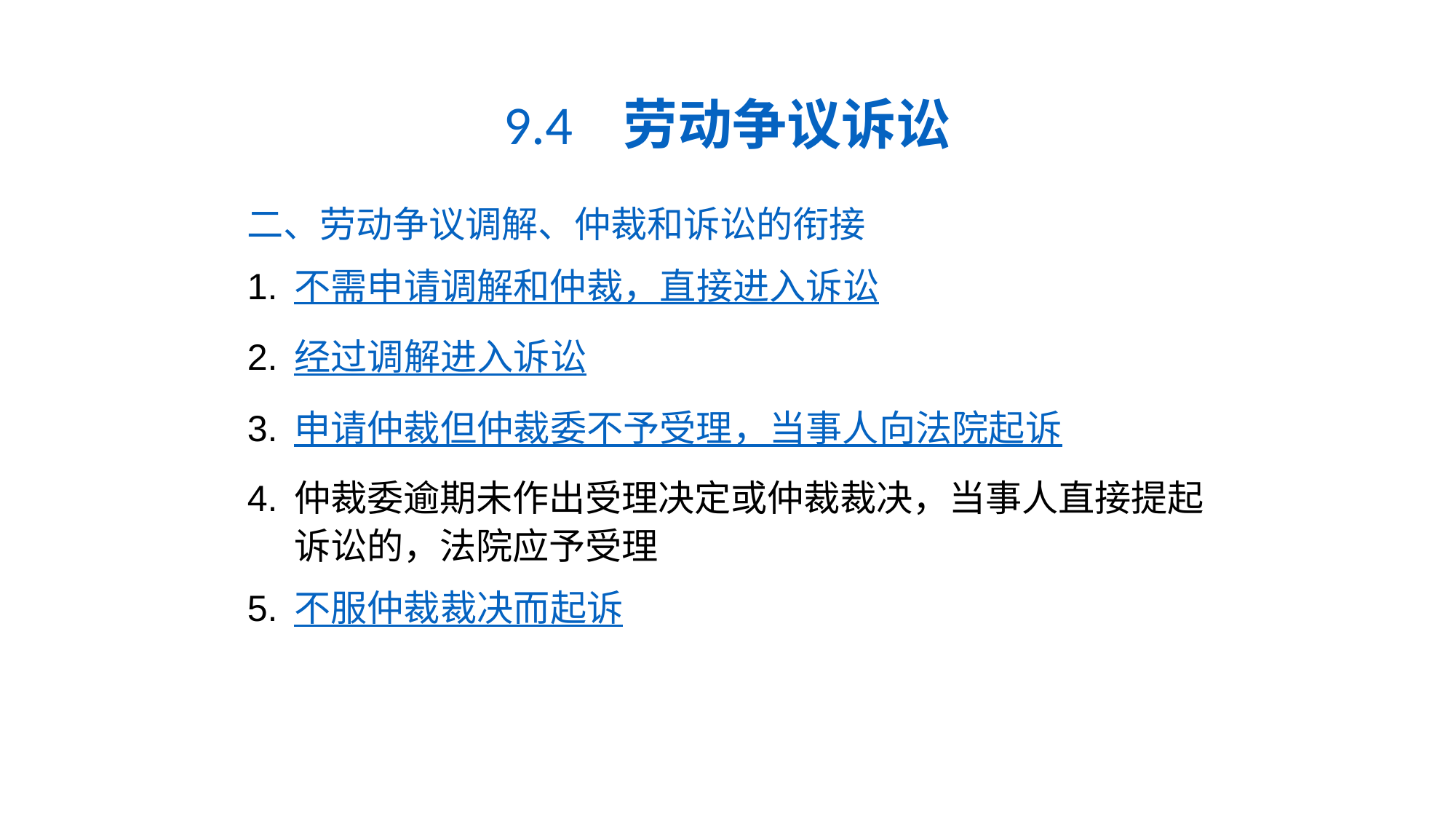

# 9.4   劳动争议诉讼
二、劳动争议调解、仲裁和诉讼的衔接
不需申请调解和仲裁，直接进入诉讼
经过调解进入诉讼
申请仲裁但仲裁委不予受理，当事人向法院起诉
仲裁委逾期未作出受理决定或仲裁裁决，当事人直接提起诉讼的，法院应予受理
不服仲裁裁决而起诉